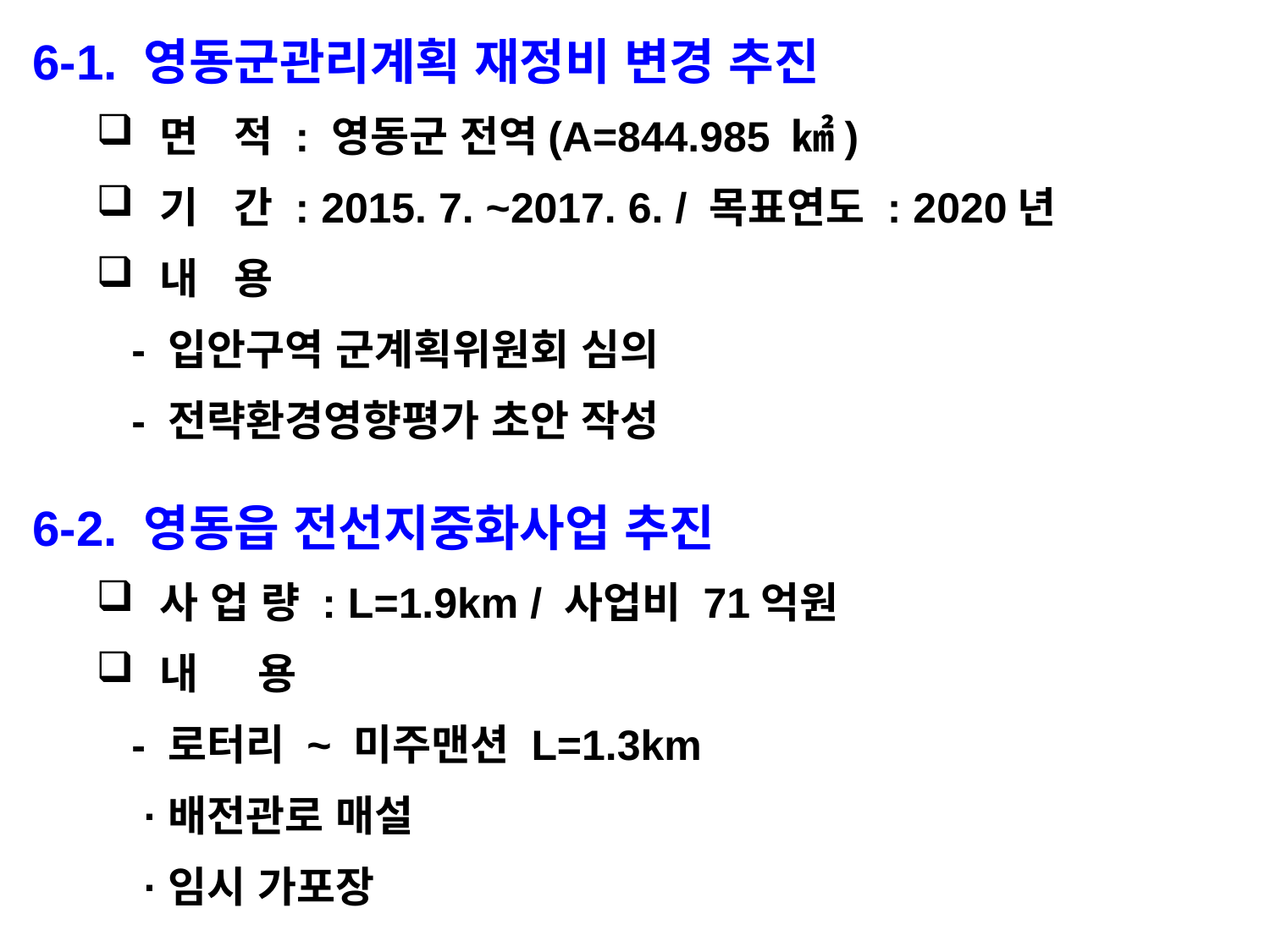

6-1. 영동군관리계획 재정비 변경 추진
면   적 : 영동군 전역(A=844.985 ㎢)
기   간 : 2015. 7. ~2017. 6. / 목표연도 : 2020년
내   용
   - 입안구역 군계획위원회 심의
   - 전략환경영향평가 초안 작성

6-2. 영동읍 전선지중화사업 추진
사 업 량 : L=1.9km / 사업비 71억원
내     용
   - 로터리 ~ 미주맨션 L=1.3km
    ·배전관로 매설
    ·임시 가포장